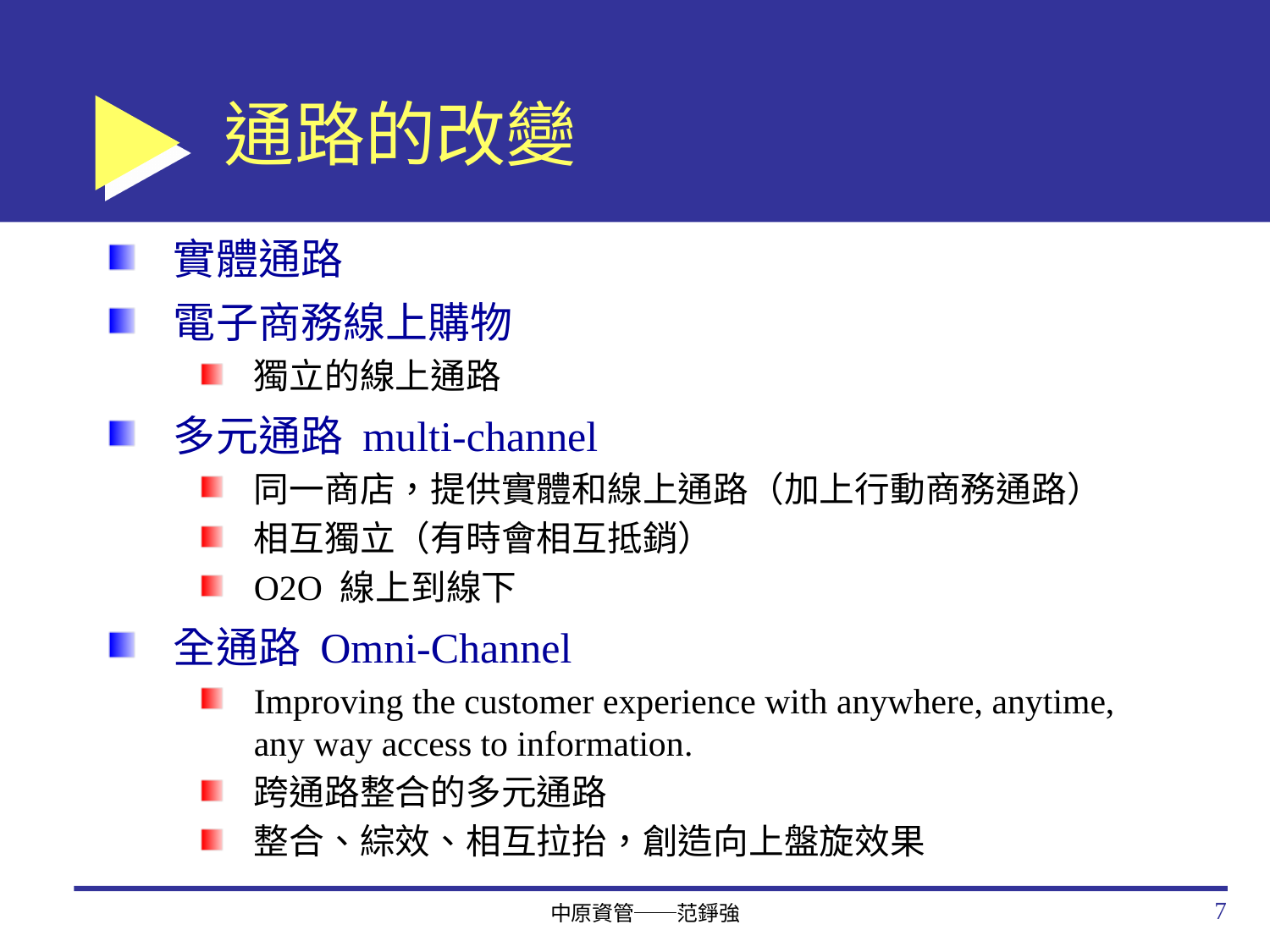

# 通路的改變
實體通路
電子商務線上購物
獨立的線上通路
多元通路 multi-channel
同一商店，提供實體和線上通路（加上行動商務通路）
相互獨立（有時會相互抵銷）
O2O 線上到線下
全通路 Omni-Channel
Improving the customer experience with anywhere, anytime, any way access to information.
跨通路整合的多元通路
整合、綜效、相互拉抬，創造向上盤旋效果

7